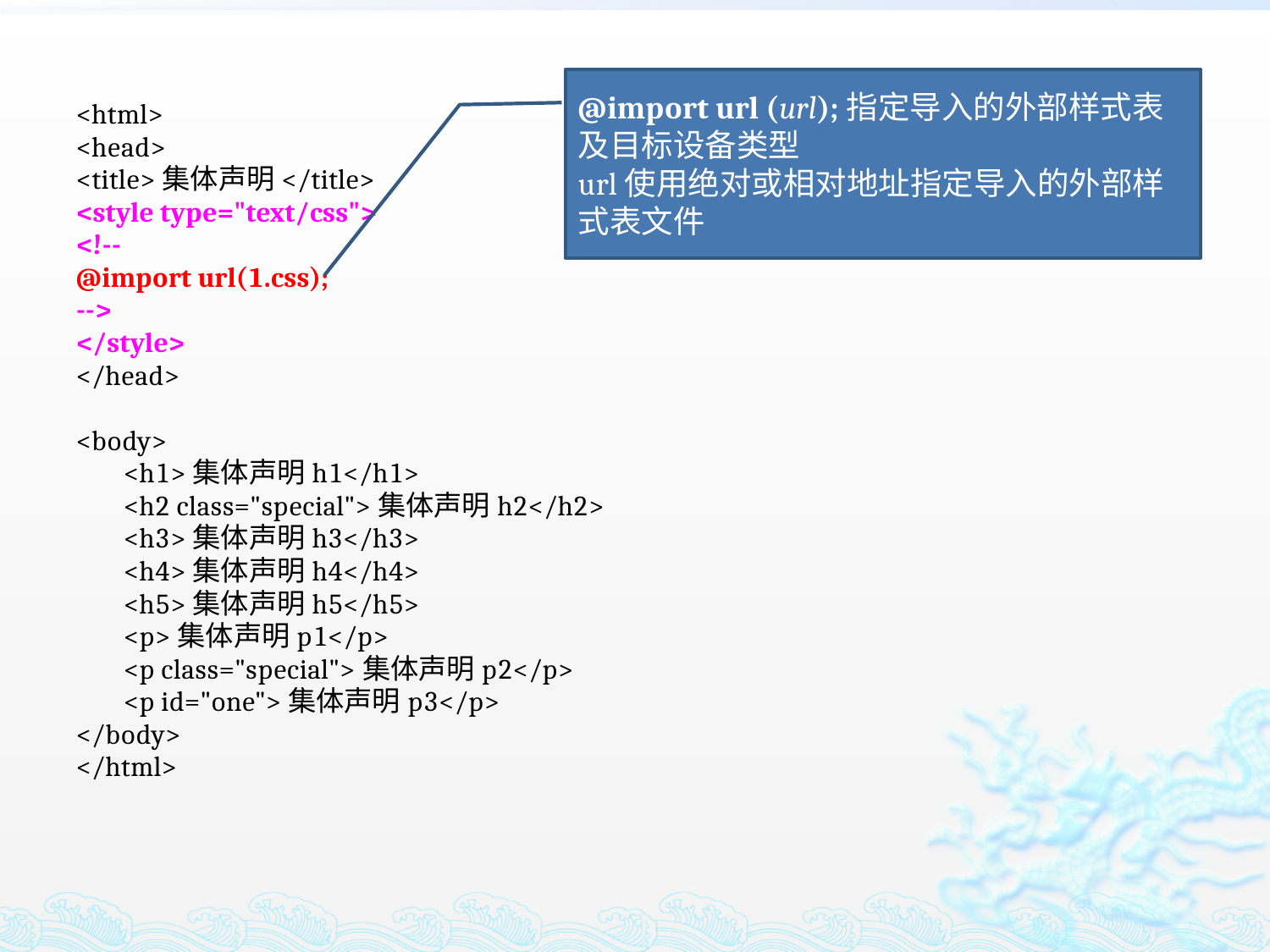

@import url (url);指定导入的外部样式表及目标设备类型
url使用绝对或相对地址指定导入的外部样式表文件
<html>
<head>
<title>集体声明</title>
<style type="text/css">
<!--
@import url(1.css);
-->
</style>
</head>

<body>
	<h1>集体声明h1</h1>
	<h2 class="special">集体声明h2</h2>
	<h3>集体声明h3</h3>
	<h4>集体声明h4</h4>
	<h5>集体声明h5</h5>
	<p>集体声明p1</p>
	<p class="special">集体声明p2</p>
	<p id="one">集体声明p3</p>
</body>
</html>